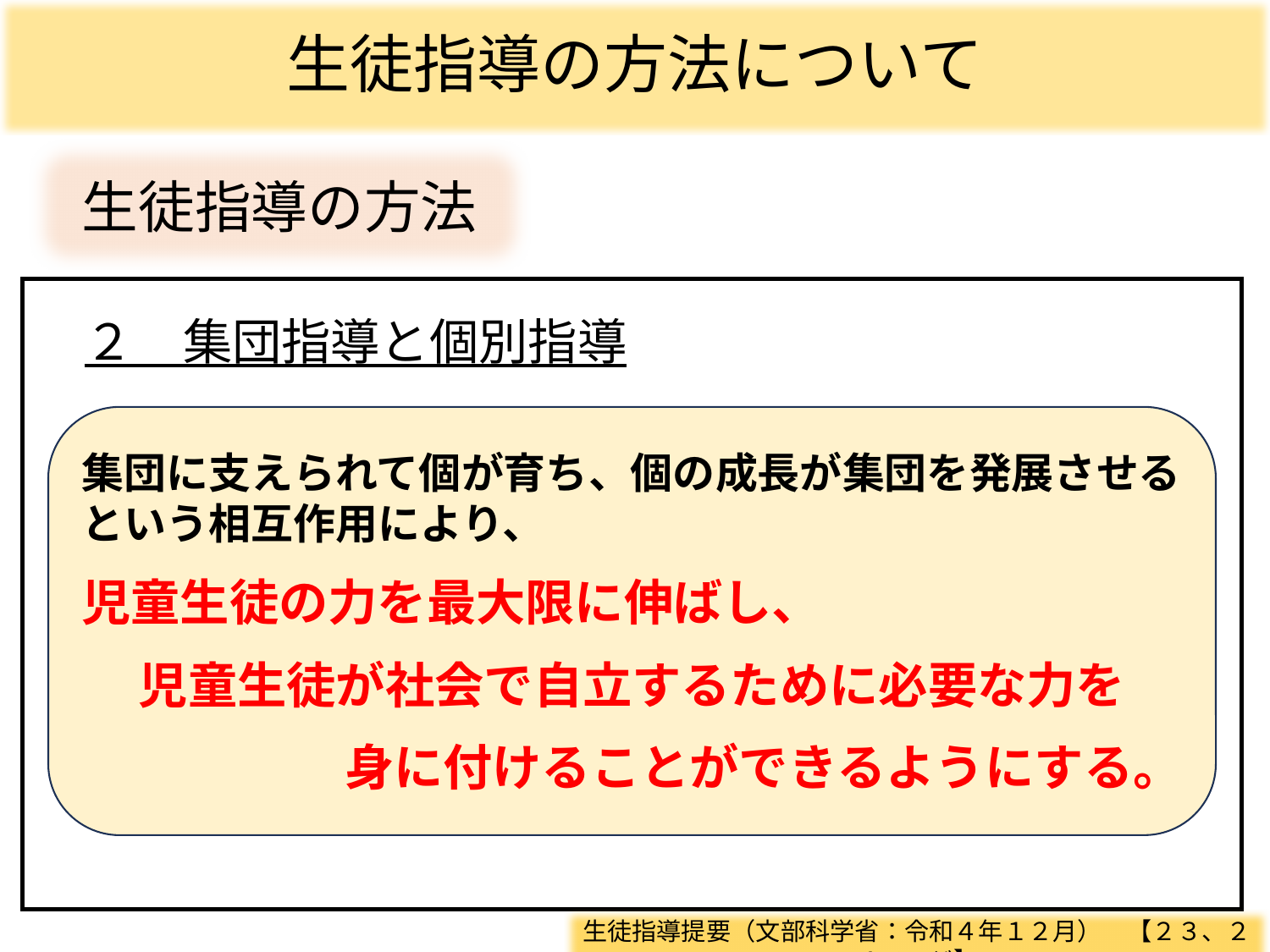

生徒指導の方法について
生徒指導の方法

　２　集団指導と個別指導

集団に支えられて個が育ち、個の成長が集団を発展させるという相互作用により、

児童生徒の力を最大限に伸ばし、

児童生徒が社会で自立するために必要な力を

身に付けることができるようにする。

生徒指導提要（文部科学省：令和４年１２月）　【２３、２４ページ】